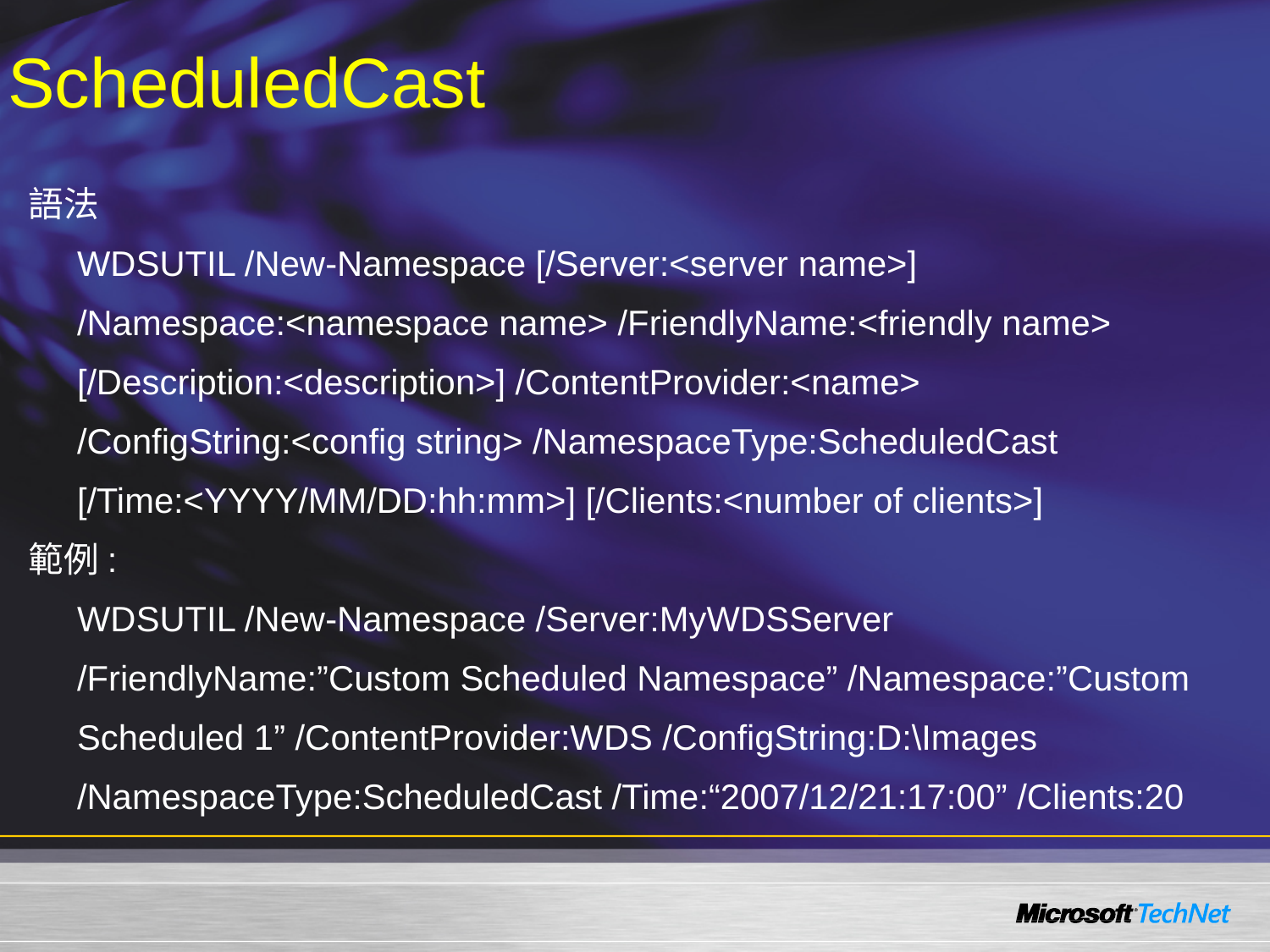

# ScheduledCast
語法
WDSUTIL /New-Namespace [/Server:<server name>] /Namespace:<namespace name> /FriendlyName:<friendly name> [/Description:<description>] /ContentProvider:<name> /ConfigString:<config string> /NamespaceType:ScheduledCast [/Time:<YYYY/MM/DD:hh:mm>] [/Clients:<number of clients>]
範例:
WDSUTIL /New-Namespace /Server:MyWDSServer /FriendlyName:”Custom Scheduled Namespace” /Namespace:”Custom Scheduled 1” /ContentProvider:WDS /ConfigString:D:\Images /NamespaceType:ScheduledCast /Time:“2007/12/21:17:00” /Clients:20